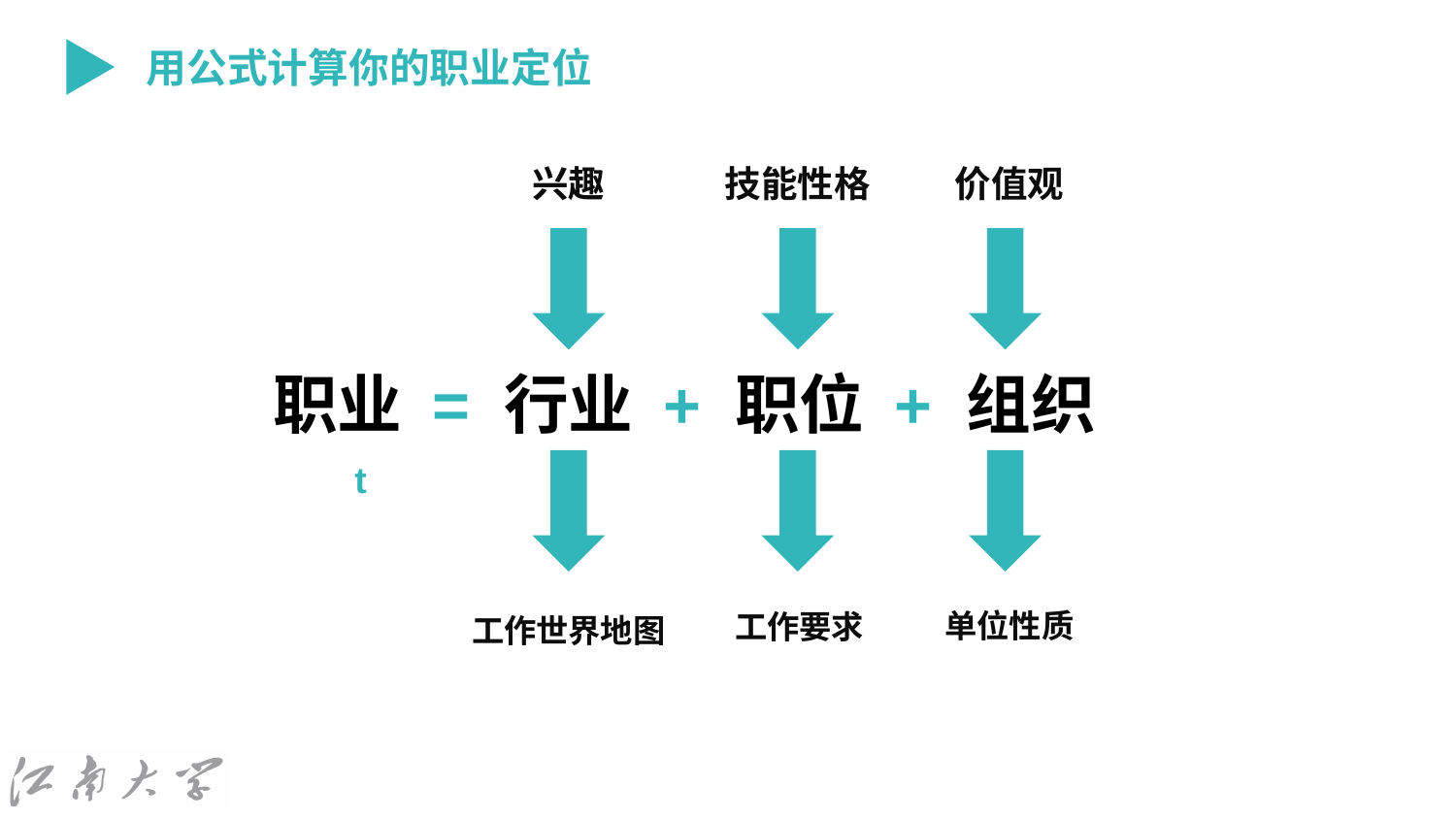

用公式计算你的职业定位

技能性格
价值观
兴趣

职业 = 行业 + 职位 + 组织
t

工作世界地图
单位性质
工作要求